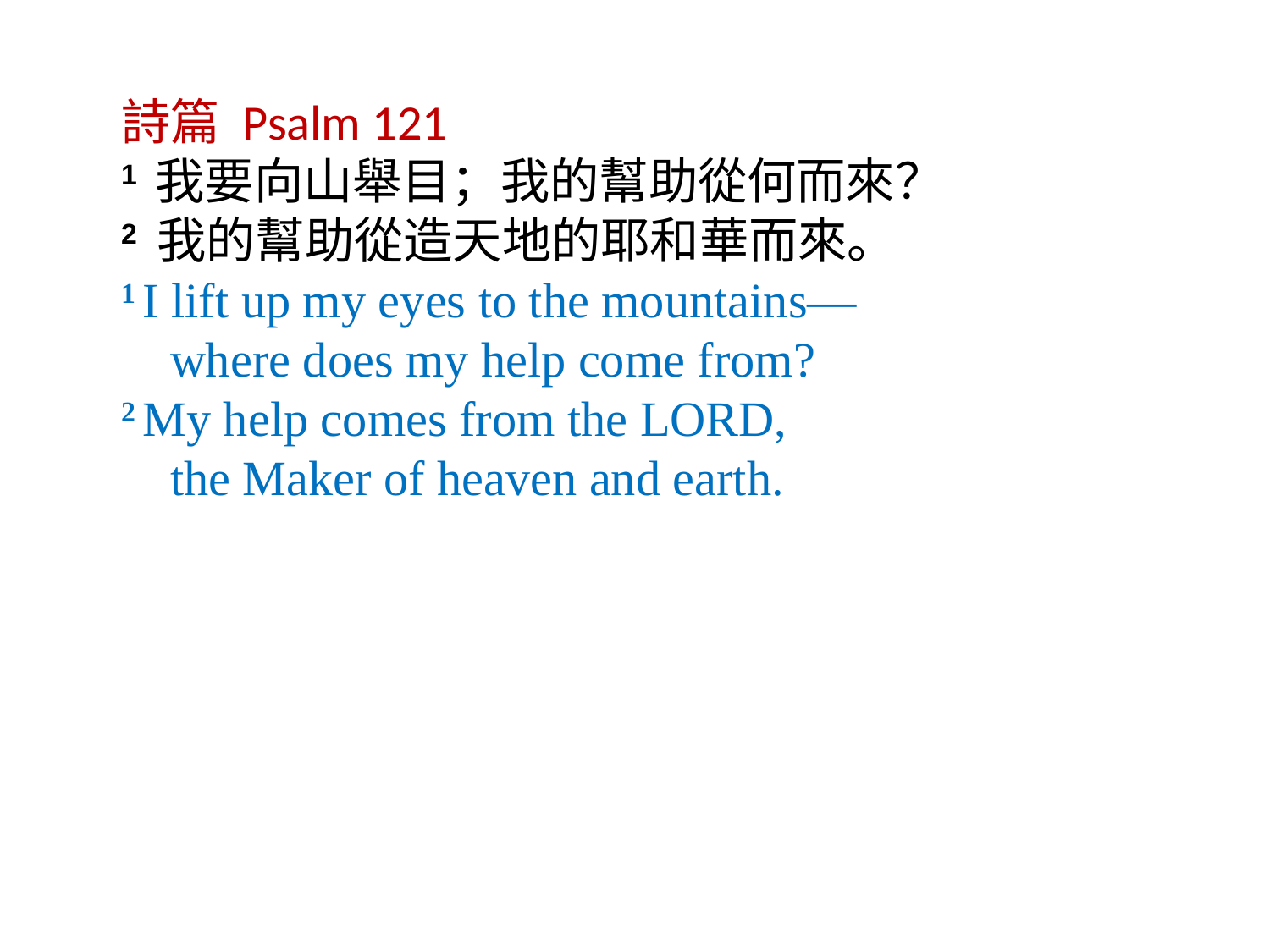

詩篇 Psalm 121
1 我要向山舉目；我的幫助從何而來？
2 我的幫助從造天地的耶和華而來。
1 I lift up my eyes to the mountains—
    where does my help come from?
2 My help comes from the Lord,
    the Maker of heaven and earth.